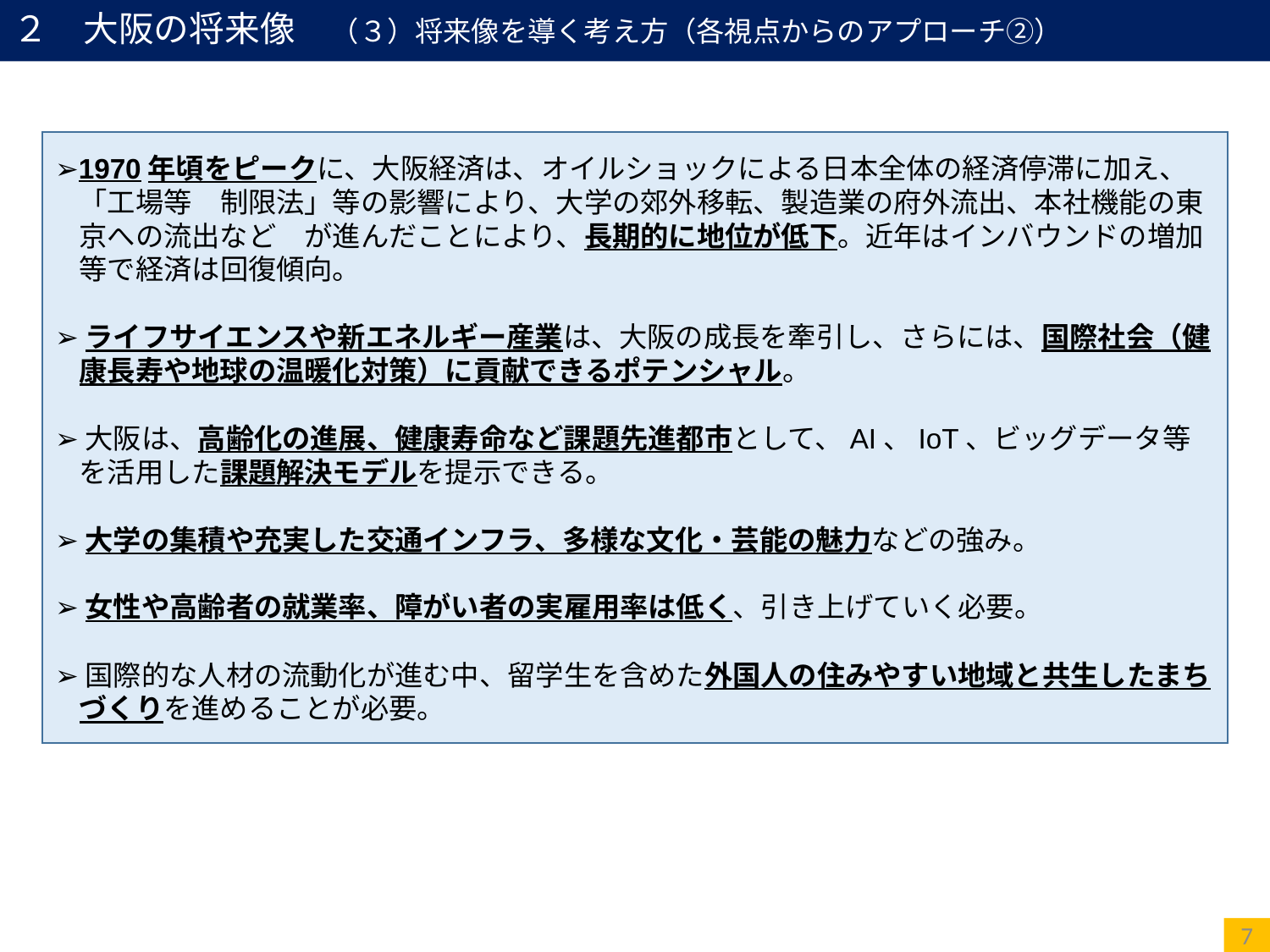

# ２　大阪の将来像　（３）将来像を導く考え方（各視点からのアプローチ②）
➢1970年頃をピークに、大阪経済は、オイルショックによる日本全体の経済停滞に加え、「工場等　制限法」等の影響により、大学の郊外移転、製造業の府外流出、本社機能の東京への流出など　が進んだことにより、長期的に地位が低下。近年はインバウンドの増加等で経済は回復傾向。

➢ライフサイエンスや新エネルギー産業は、大阪の成長を牽引し、さらには、国際社会（健康長寿や地球の温暖化対策）に貢献できるポテンシャル。

➢大阪は、高齢化の進展、健康寿命など課題先進都市として、AI、IoT、ビッグデータ等を活用した課題解決モデルを提示できる。

➢大学の集積や充実した交通インフラ、多様な文化・芸能の魅力などの強み。

➢女性や高齢者の就業率、障がい者の実雇用率は低く、引き上げていく必要。

➢国際的な人材の流動化が進む中、留学生を含めた外国人の住みやすい地域と共生したまちづくりを進めることが必要。
7